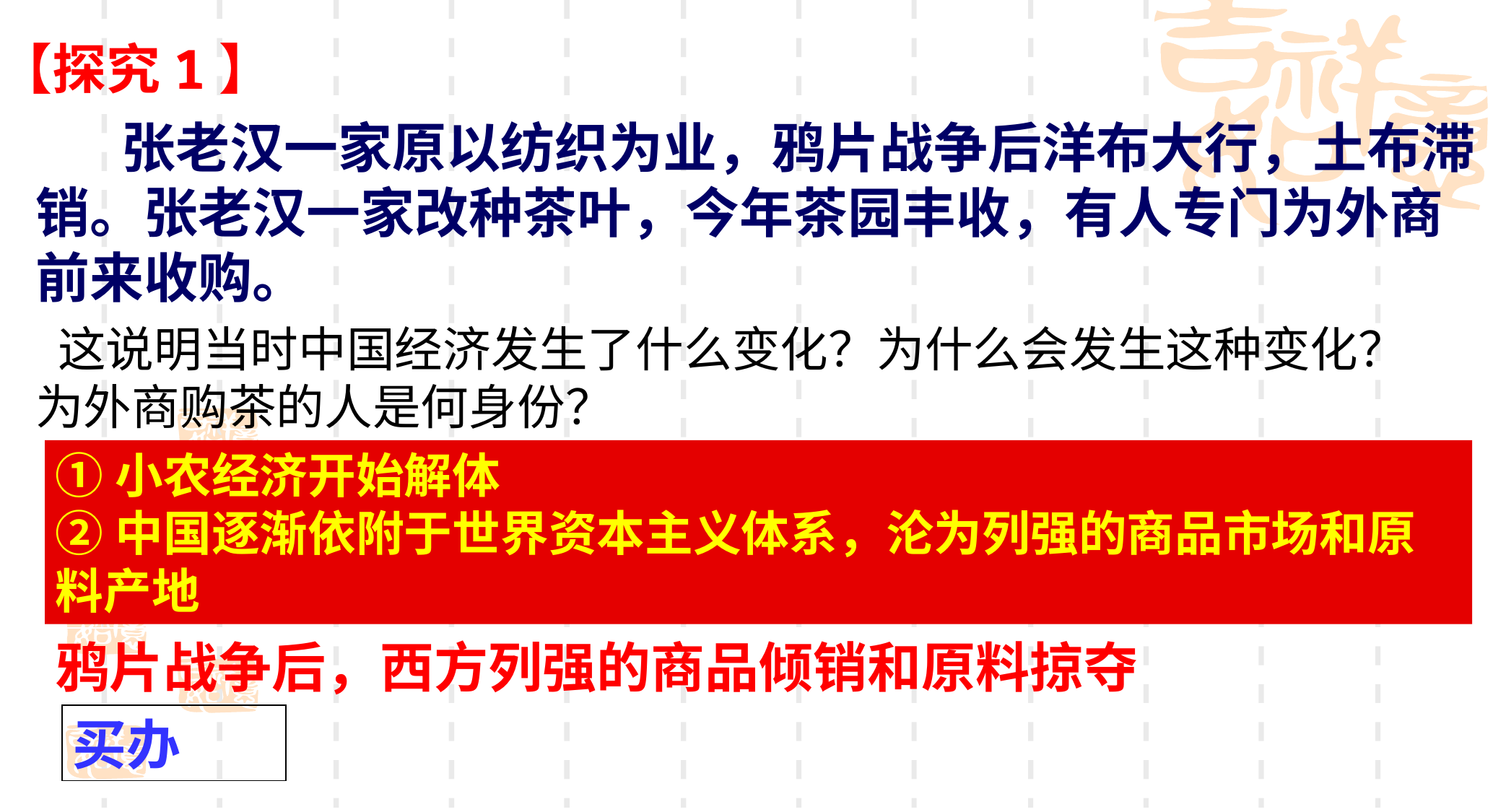

【探究1】
      张老汉一家原以纺织为业，鸦片战争后洋布大行，土布滞销。张老汉一家改种茶叶，今年茶园丰收，有人专门为外商前来收购。
 这说明当时中国经济发生了什么变化？为什么会发生这种变化？为外商购茶的人是何身份？
①小农经济开始解体
②中国逐渐依附于世界资本主义体系，沦为列强的商品市场和原料产地
鸦片战争后，西方列强的商品倾销和原料掠夺
买办